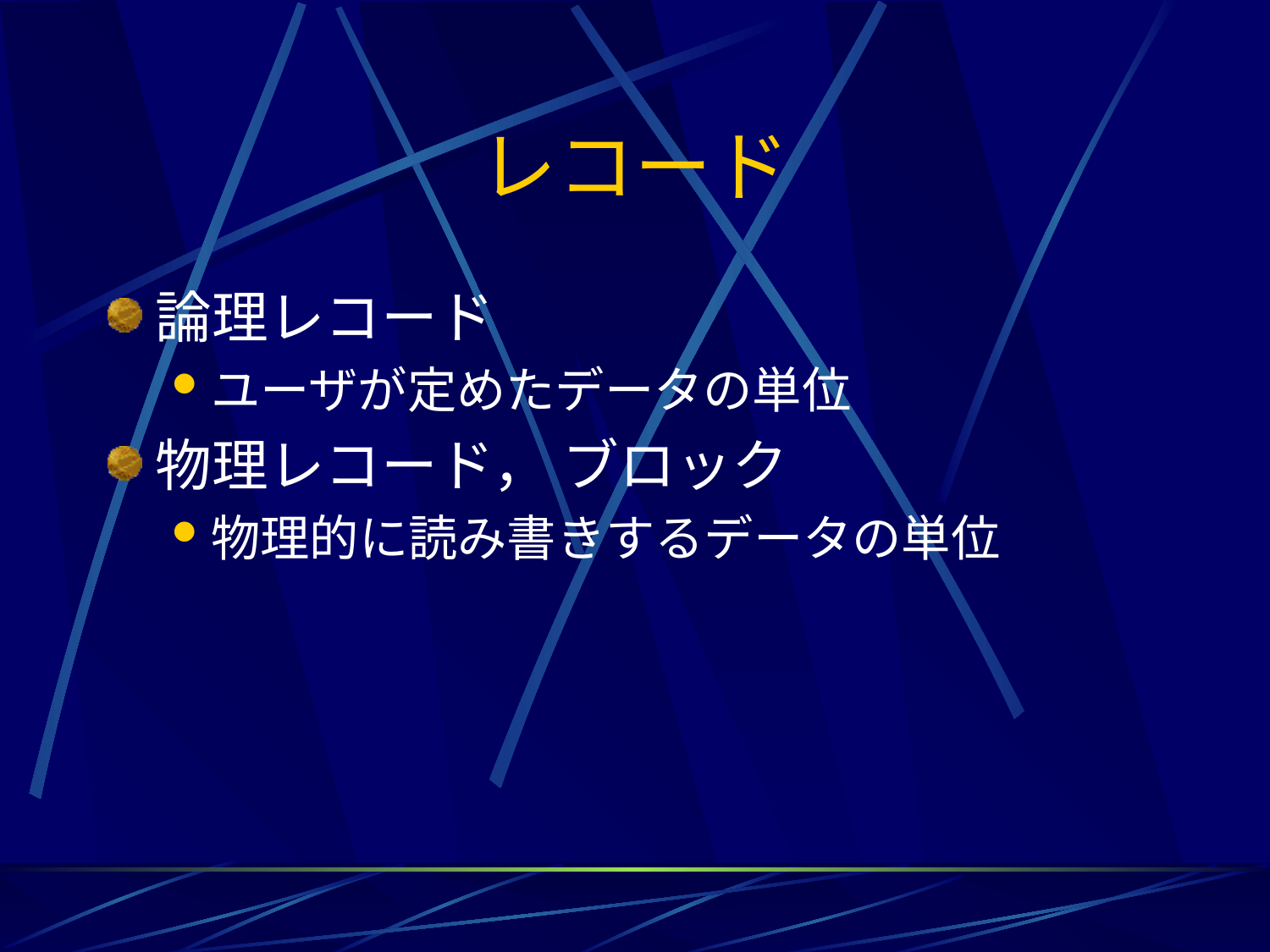

# レコード
論理レコード
ユーザが定めたデータの単位
物理レコード， ブロック
物理的に読み書きするデータの単位